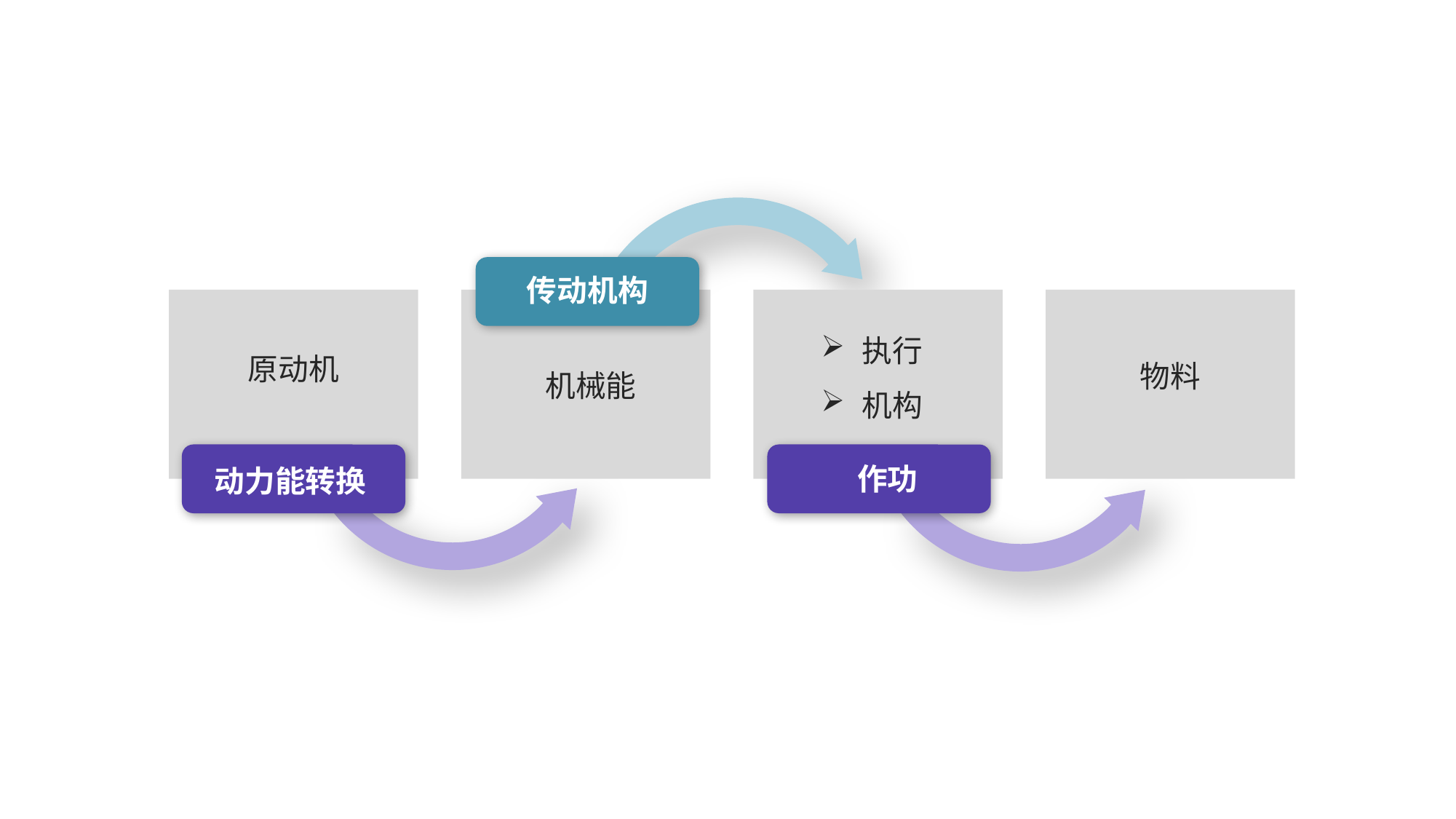

传动机构

执行
机构
原动机
物料
机械能

作功
动力能转换